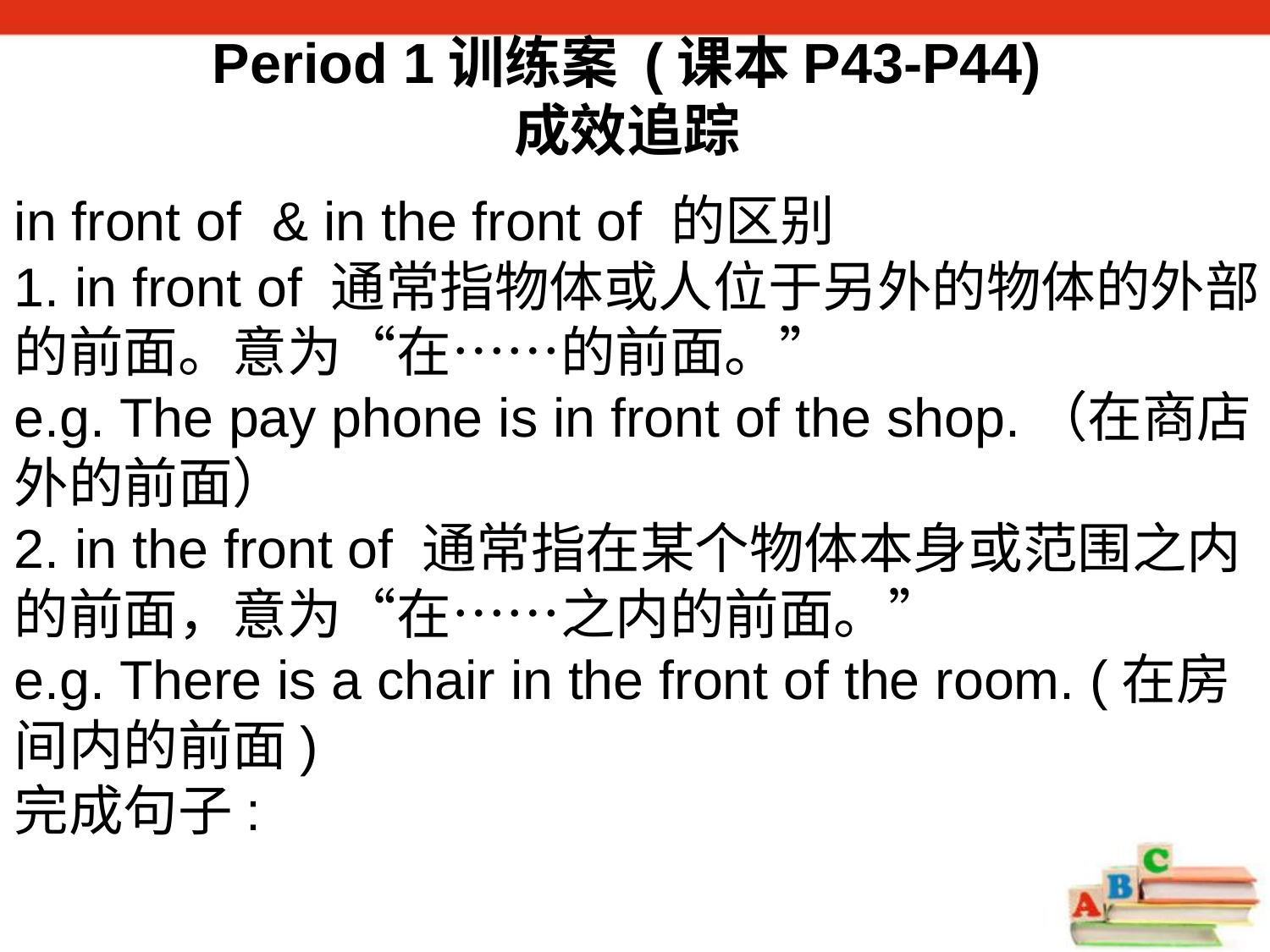

Period 1训练案 (课本P43-P44)
成效追踪
in front of  & in the front of 的区别
1. in front of 通常指物体或人位于另外的物体的外部的前面。意为“在……的前面。”
e.g. The pay phone is in front of the shop.（在商店外的前面）
2. in the front of 通常指在某个物体本身或范围之内的前面，意为“在……之内的前面。”
e.g. There is a chair in the front of the room. (在房间内的前面)
完成句子: